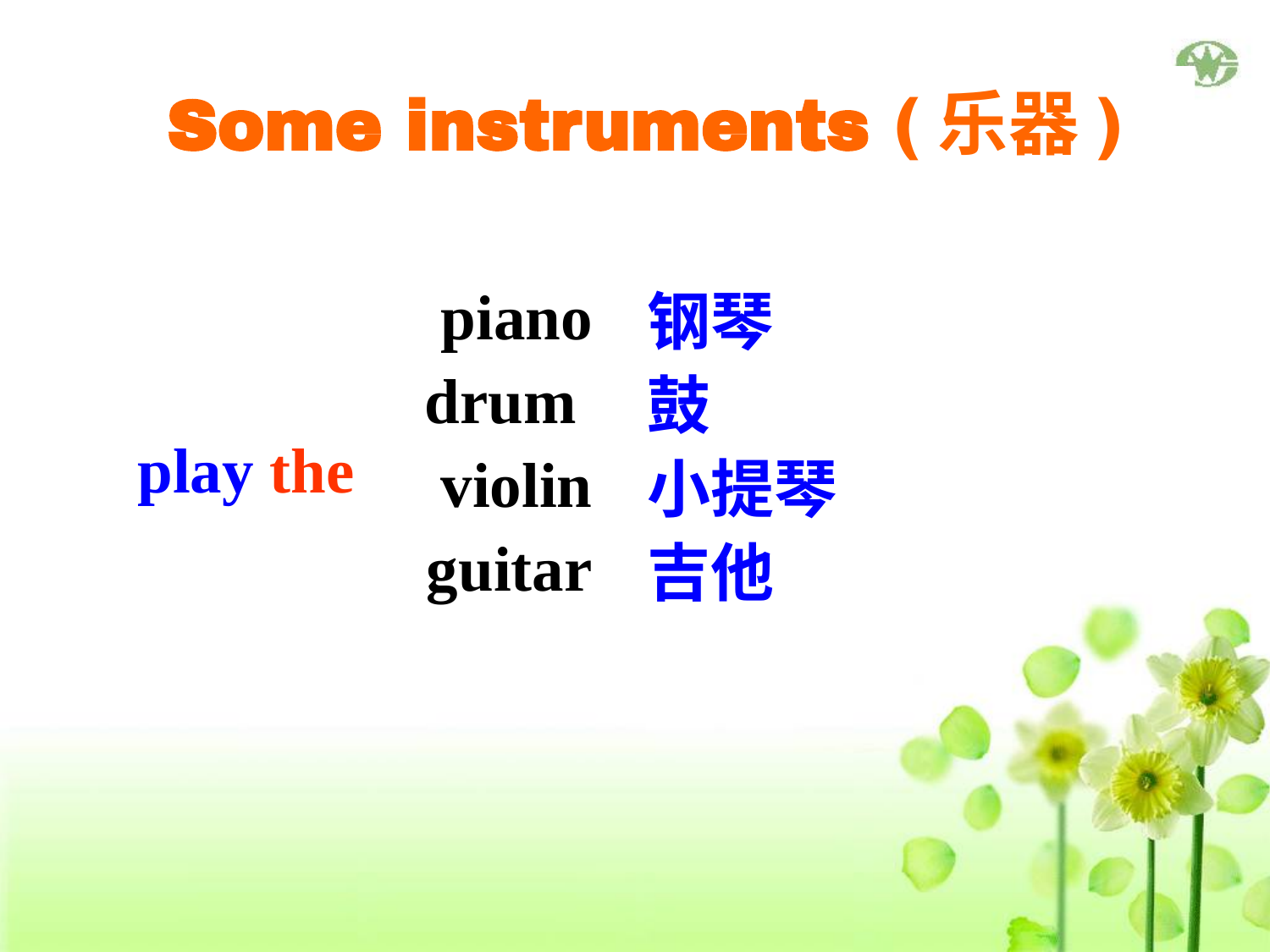

Some instruments (乐器)

piano
drum
violin
guitar

钢琴
鼓
小提琴
吉他
play the